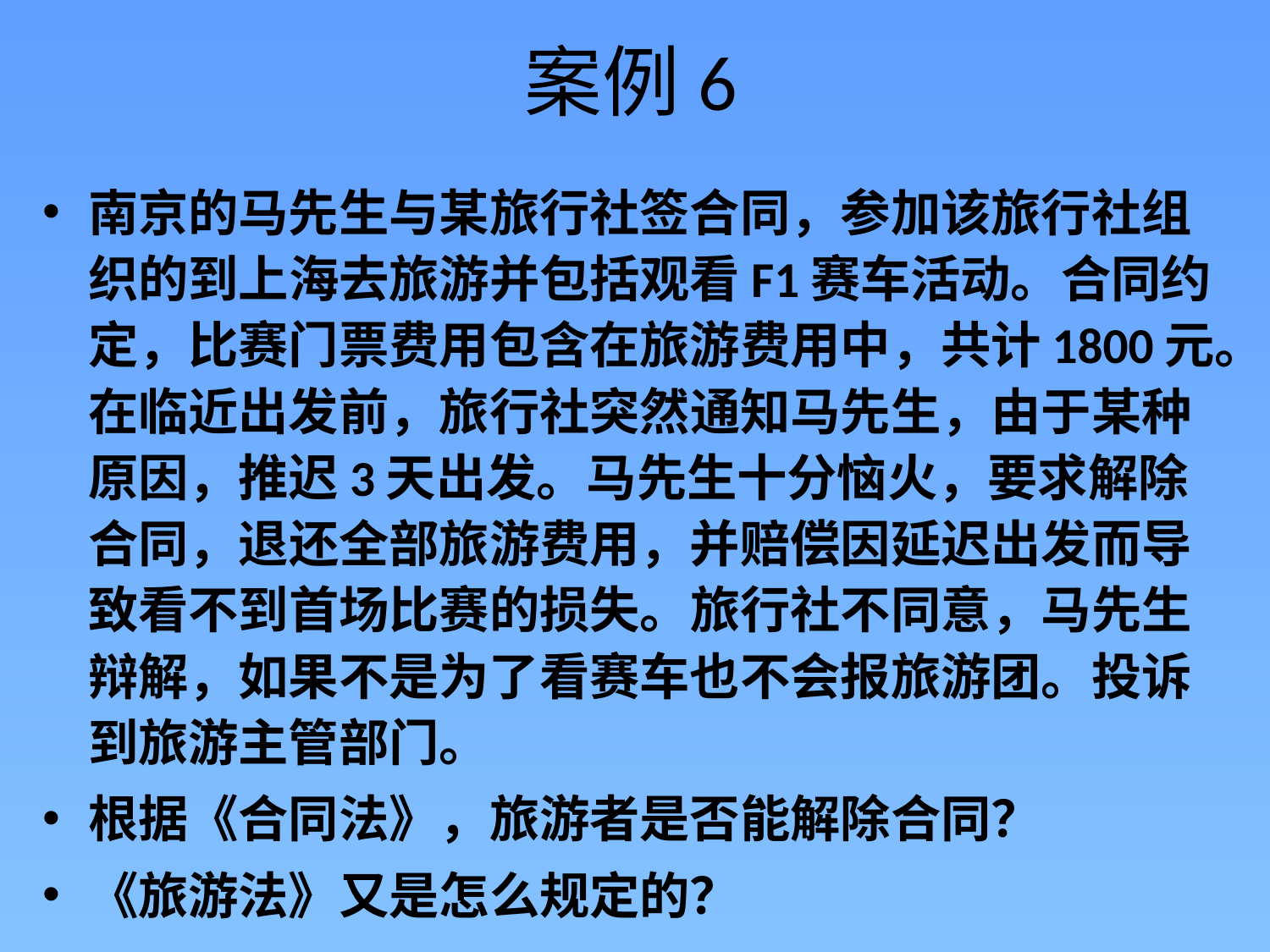

# 案例6
南京的马先生与某旅行社签合同，参加该旅行社组织的到上海去旅游并包括观看F1赛车活动。合同约定，比赛门票费用包含在旅游费用中，共计1800元。在临近出发前，旅行社突然通知马先生，由于某种原因，推迟3天出发。马先生十分恼火，要求解除合同，退还全部旅游费用，并赔偿因延迟出发而导致看不到首场比赛的损失。旅行社不同意，马先生辩解，如果不是为了看赛车也不会报旅游团。投诉到旅游主管部门。
根据《合同法》，旅游者是否能解除合同？
《旅游法》又是怎么规定的？